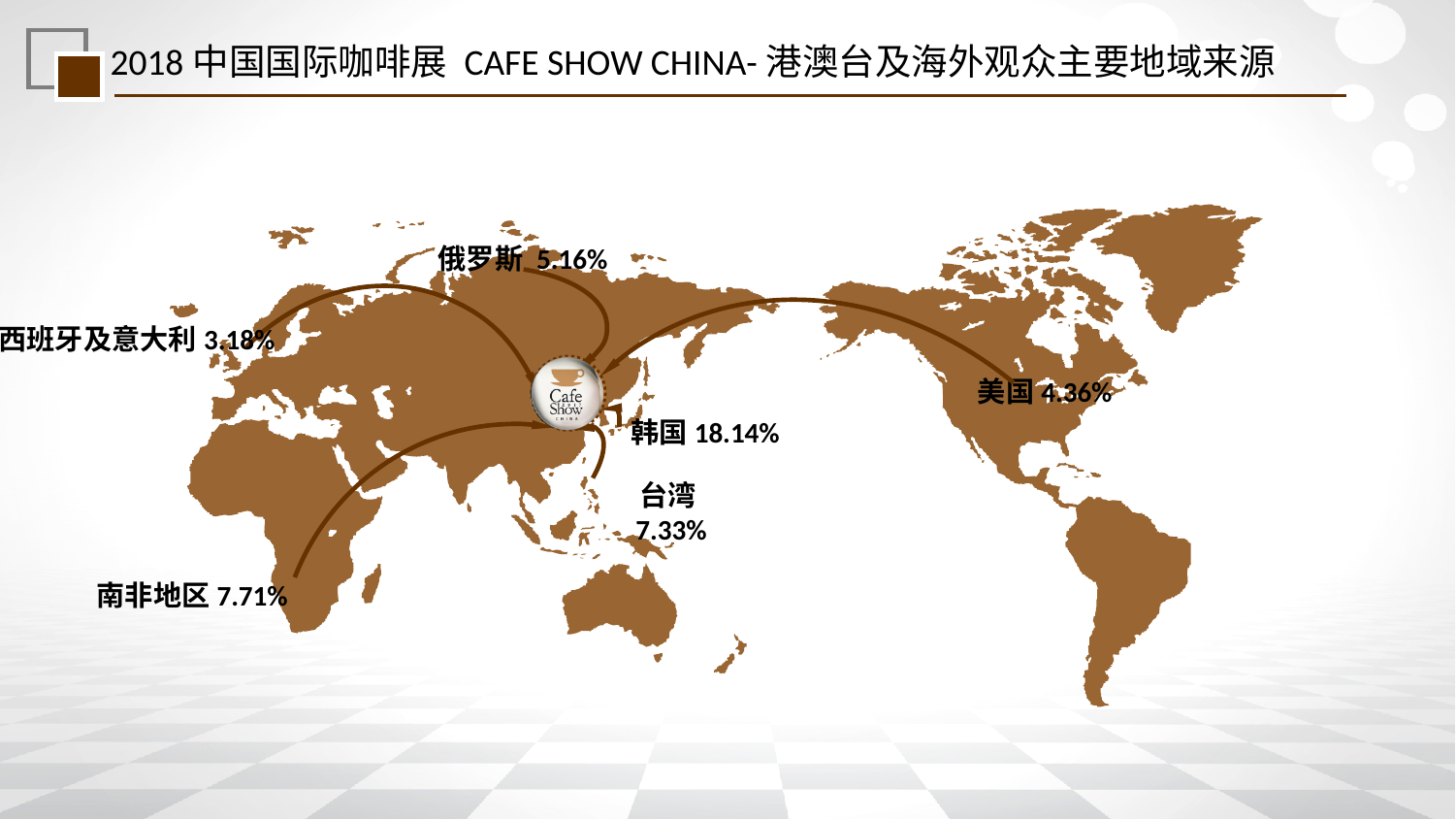

2018中国国际咖啡展 CAFE SHOW CHINA-港澳台及海外观众主要地域来源

俄罗斯 5.16%

西班牙及意大利3.18%

美国4.36%

韩国18.14%

台湾7.33%
南非地区7.71%